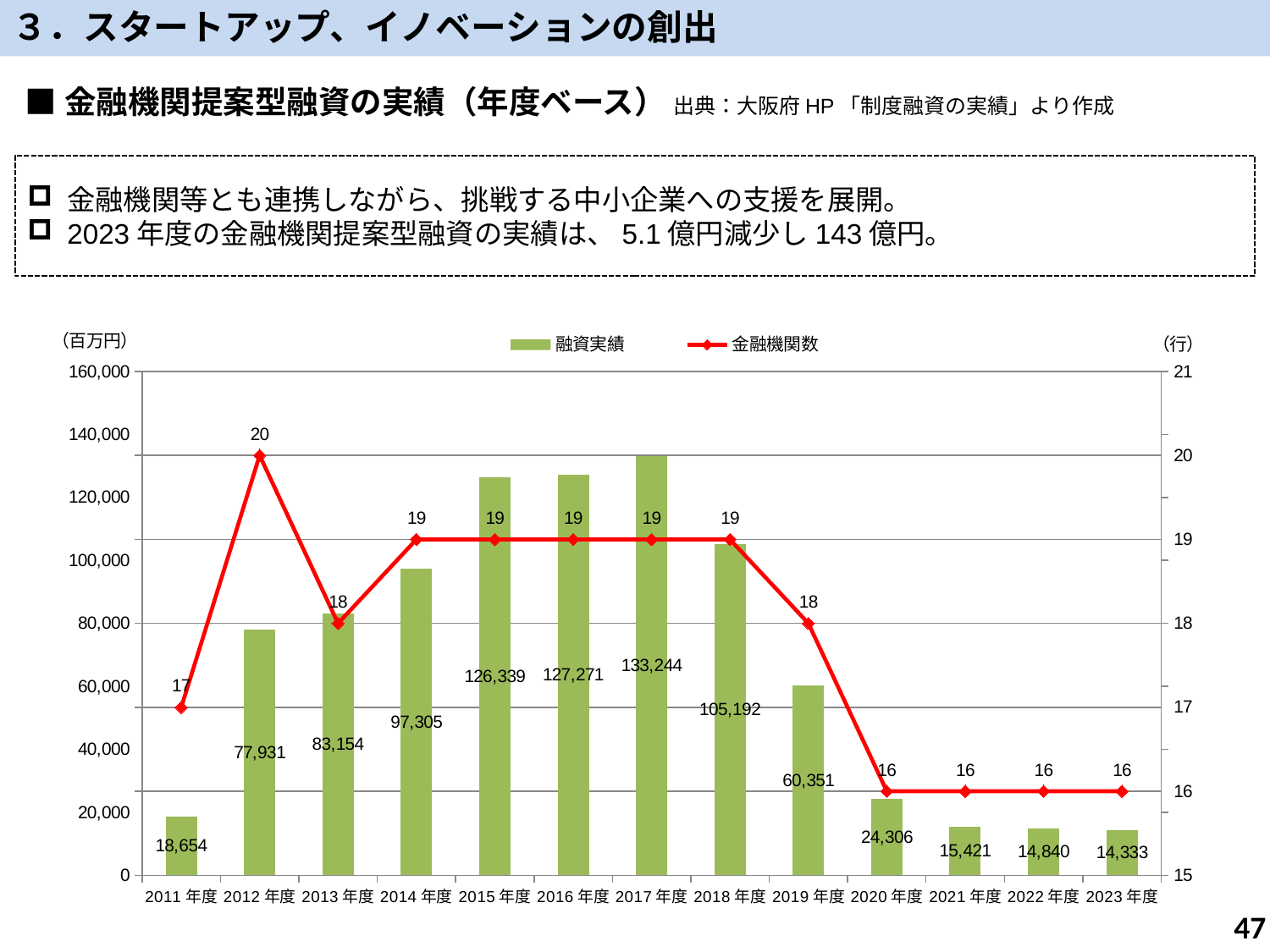

３．スタートアップ、イノベーションの創出
■金融機関提案型融資の実績（年度ベース） 出典：大阪府HP「制度融資の実績」より作成
金融機関等とも連携しながら、挑戦する中小企業への支援を展開。
2023年度の金融機関提案型融資の実績は、5.1億円減少し143億円。

### Chart

| Category | 融資実績 | 金融機関数 |
|---|---|---|
| 2011年度 | 18654.0 | 17.0 |
| 2012年度 | 77931.0 | 20.0 |
| 2013年度 | 83154.0 | 18.0 |
| 2014年度 | 97305.0 | 19.0 |
| 2015年度 | 126339.0 | 19.0 |
| 2016年度 | 127271.0 | 19.0 |
| 2017年度 | 133244.0 | 19.0 |
| 2018年度 | 105192.0 | 19.0 |
| 2019年度 | 60351.0 | 18.0 |
| 2020年度 | 24306.0 | 16.0 |
| 2021年度 | 15421.0 | 16.0 |
| 2022年度 | 14840.0 | 16.0 |
| 2023年度 | 14333.0 | 16.0 |
47